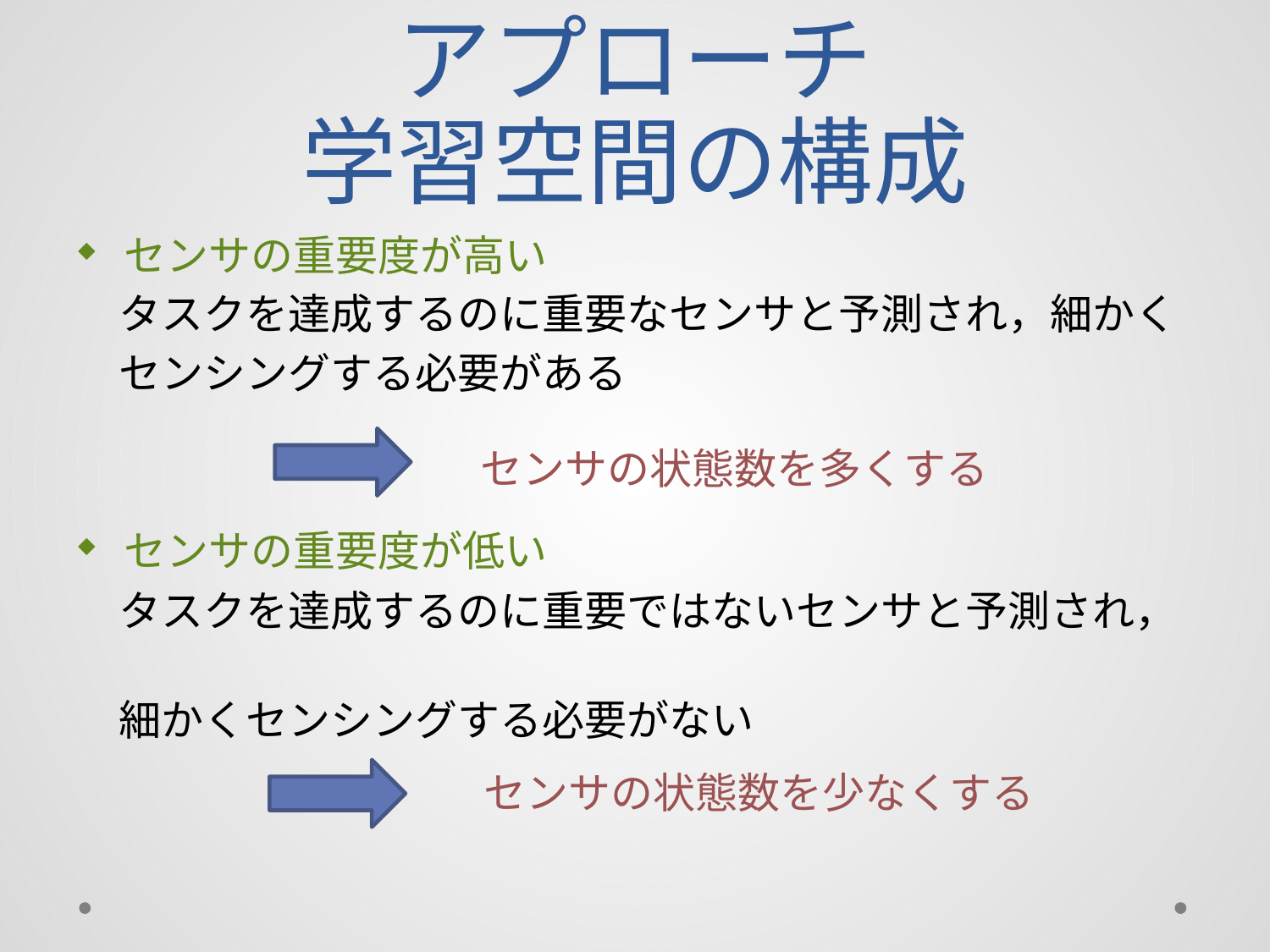

# アプローチ 学習空間の構成
センサの重要度が高い
　タスクを達成するのに重要なセンサと予測され，細かく
　センシングする必要がある

センサの重要度が低い
　タスクを達成するのに重要ではないセンサと予測され，
　細かくセンシングする必要がない

センサの状態数を多くする

センサの状態数を少なくする